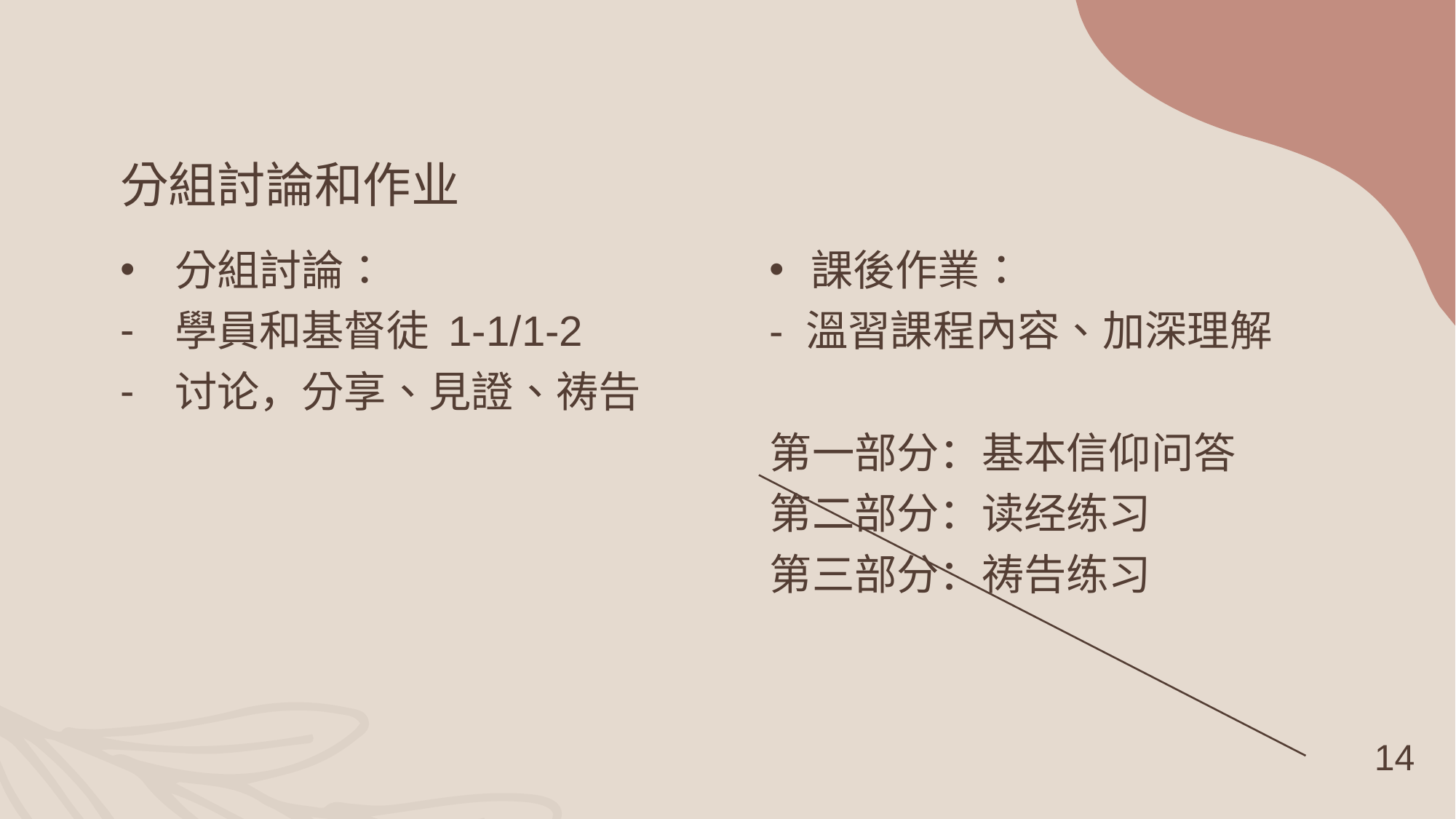

# 分組討論和作业
分組討論：
學員和基督徒 1-1/1-2
讨论，分享、見證、祷告

課後作業：
- 溫習課程內容、加深理解

第一部分：基本信仰问答
第二部分：读经练习
第三部分：祷告练习
14